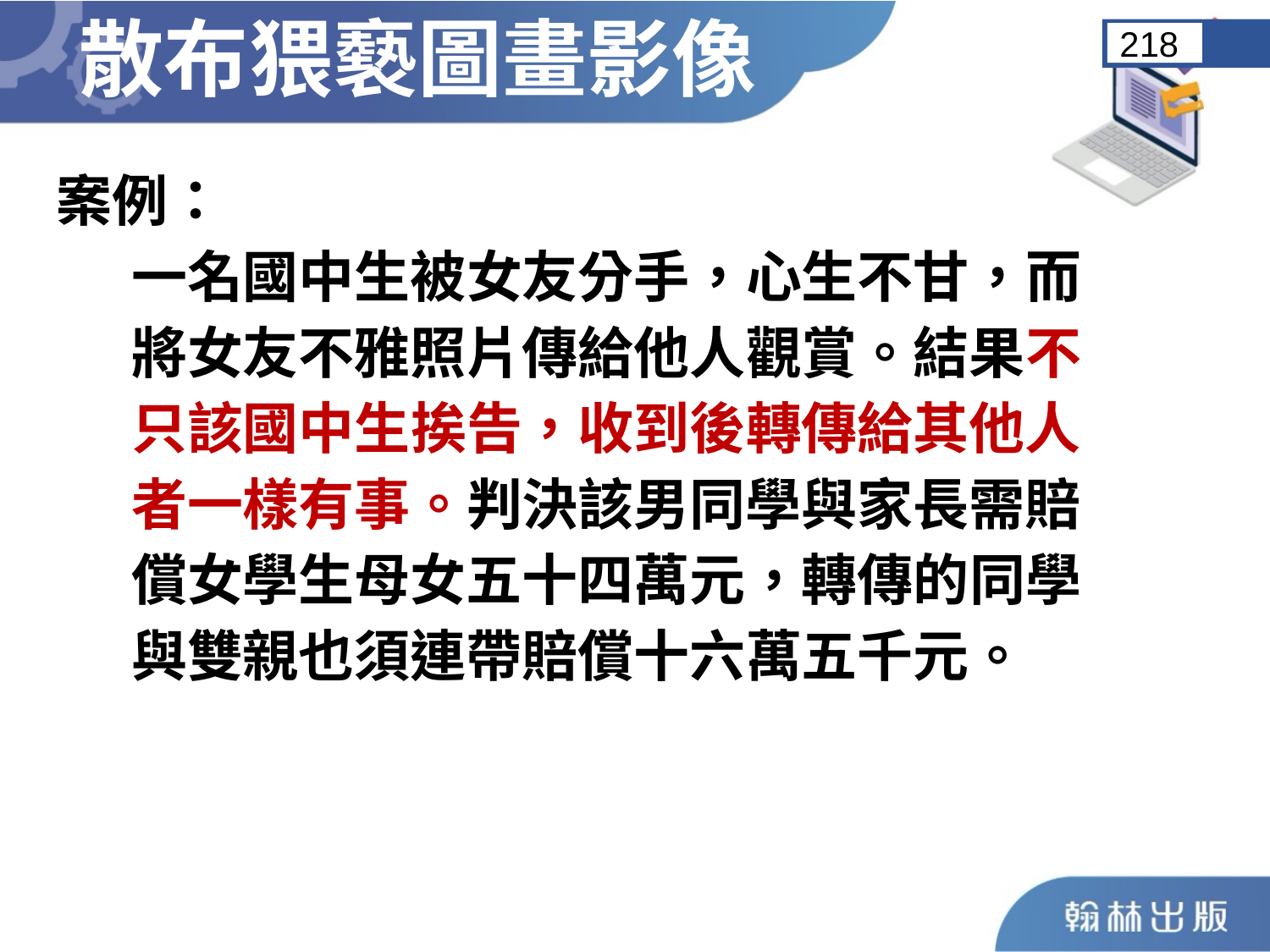

散布猥褻圖畫影像
218
案例：
     一名國中生被女友分手，心生不甘，而
     將女友不雅照片傳給他人觀賞。結果不
     只該國中生挨告，收到後轉傳給其他人
     者一樣有事。判決該男同學與家長需賠
     償女學生母女五十四萬元，轉傳的同學
     與雙親也須連帶賠償十六萬五千元。